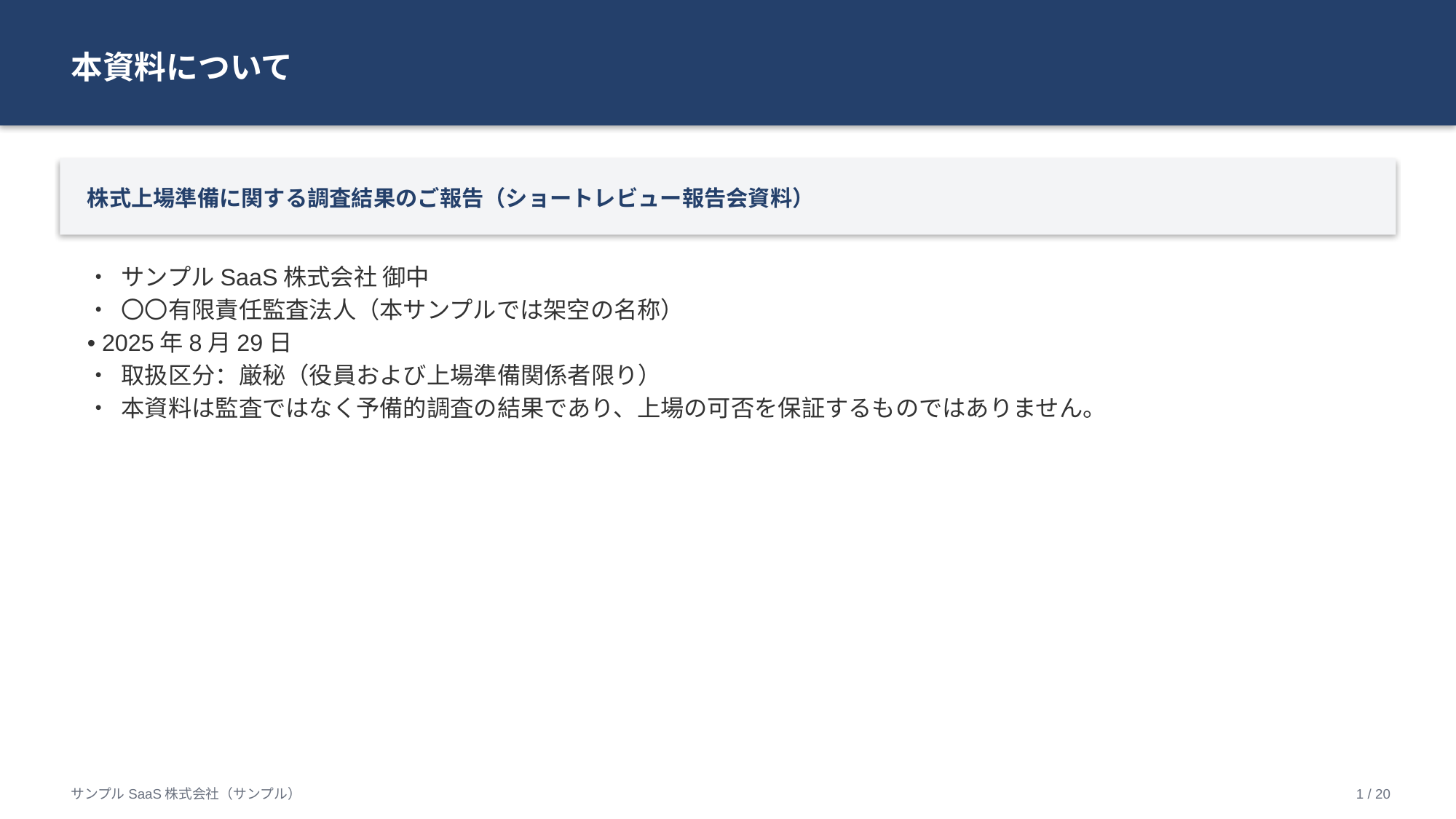

本資料について

株式上場準備に関する調査結果のご報告（ショートレビュー報告会資料）
• サンプルSaaS株式会社 御中
• 〇〇有限責任監査法人（本サンプルでは架空の名称）
• 2025年8月29日
• 取扱区分：厳秘（役員および上場準備関係者限り）
• 本資料は監査ではなく予備的調査の結果であり、上場の可否を保証するものではありません。
サンプルSaaS株式会社（サンプル）
1 / 20